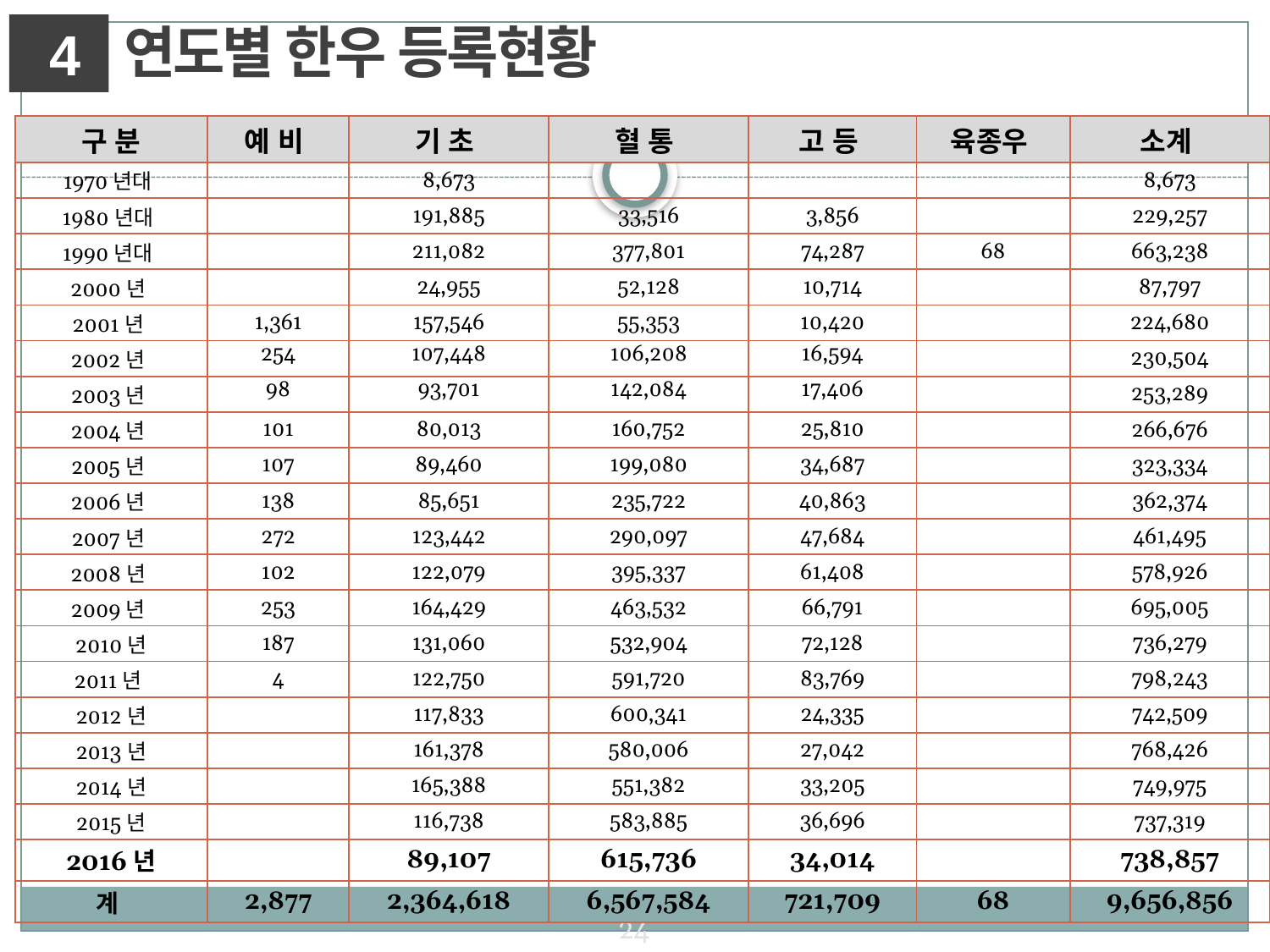

연도별 한우 등록현황
4
| 구 분 | 예 비 | 기 초 | 혈 통 | 고 등 | 육종우 | 소계 |
| --- | --- | --- | --- | --- | --- | --- |
| 1970년대 |  | 8,673 |  |  |  | 8,673 |
| 1980년대 |  | 191,885 | 33,516 | 3,856 |  | 229,257 |
| 1990년대 |  | 211,082 | 377,801 | 74,287 | 68 | 663,238 |
| 2000년 |  | 24,955 | 52,128 | 10,714 |  | 87,797 |
| 2001년 | 1,361 | 157,546 | 55,353 | 10,420 |  | 224,680 |
| 2002년 | 254 | 107,448 | 106,208 | 16,594 |  | 230,504 |
| 2003년 | 98 | 93,701 | 142,084 | 17,406 |  | 253,289 |
| 2004년 | 101 | 80,013 | 160,752 | 25,810 |  | 266,676 |
| 2005년 | 107 | 89,460 | 199,080 | 34,687 |  | 323,334 |
| 2006년 | 138 | 85,651 | 235,722 | 40,863 |  | 362,374 |
| 2007년 | 272 | 123,442 | 290,097 | 47,684 |  | 461,495 |
| 2008년 | 102 | 122,079 | 395,337 | 61,408 |  | 578,926 |
| 2009년 | 253 | 164,429 | 463,532 | 66,791 |  | 695,005 |
| 2010년 | 187 | 131,060 | 532,904 | 72,128 |  | 736,279 |
| 2011년 | 4 | 122,750 | 591,720 | 83,769 |  | 798,243 |
| 2012년 |  | 117,833 | 600,341 | 24,335 |  | 742,509 |
| 2013년 |  | 161,378 | 580,006 | 27,042 |  | 768,426 |
| 2014년 |  | 165,388 | 551,382 | 33,205 |  | 749,975 |
| 2015년 |  | 116,738 | 583,885 | 36,696 |  | 737,319 |
| 2016년 |  | 89,107 | 615,736 | 34,014 |  | 738,857 |
| 계 | 2,877 | 2,364,618 | 6,567,584 | 721,709 | 68 | 9,656,856 |
24